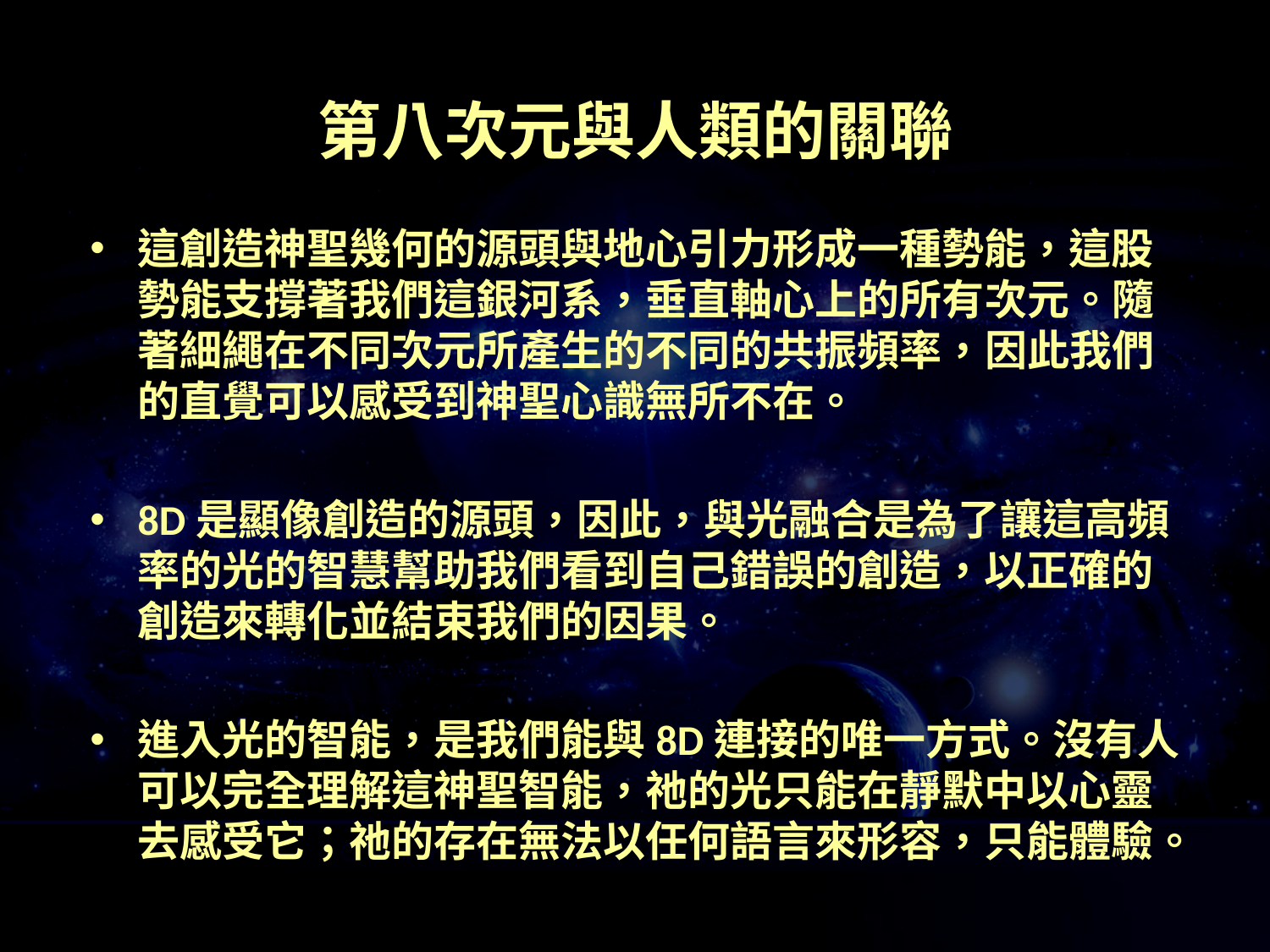

# 第八次元與人類的關聯
這創造神聖幾何的源頭與地心引力形成一種勢能，這股勢能支撐著我們這銀河系，垂直軸心上的所有次元。隨著細繩在不同次元所產生的不同的共振頻率，因此我們的直覺可以感受到神聖心識無所不在。

8D是顯像創造的源頭，因此，與光融合是為了讓這高頻率的光的智慧幫助我們看到自己錯誤的創造，以正確的創造來轉化並結束我們的因果。

進入光的智能，是我們能與8D連接的唯一方式。沒有人可以完全理解這神聖智能，祂的光只能在靜默中以心靈去感受它；祂的存在無法以任何語言來形容，只能體驗。